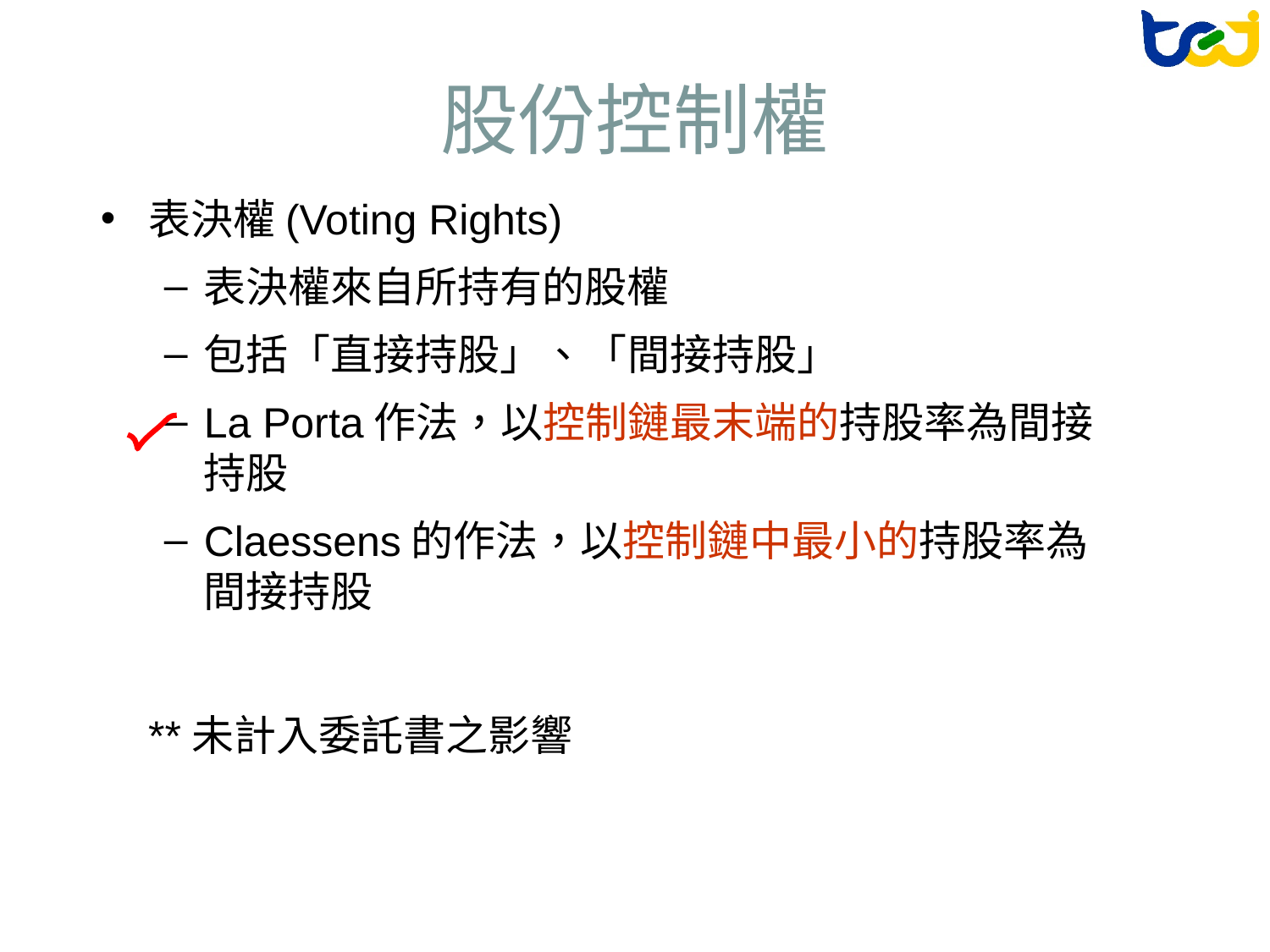

# 股份控制權
表決權(Voting Rights)
表決權來自所持有的股權
包括「直接持股」、「間接持股」
La Porta作法，以控制鏈最末端的持股率為間接持股
Claessens的作法，以控制鏈中最小的持股率為間接持股

	**未計入委託書之影響

31